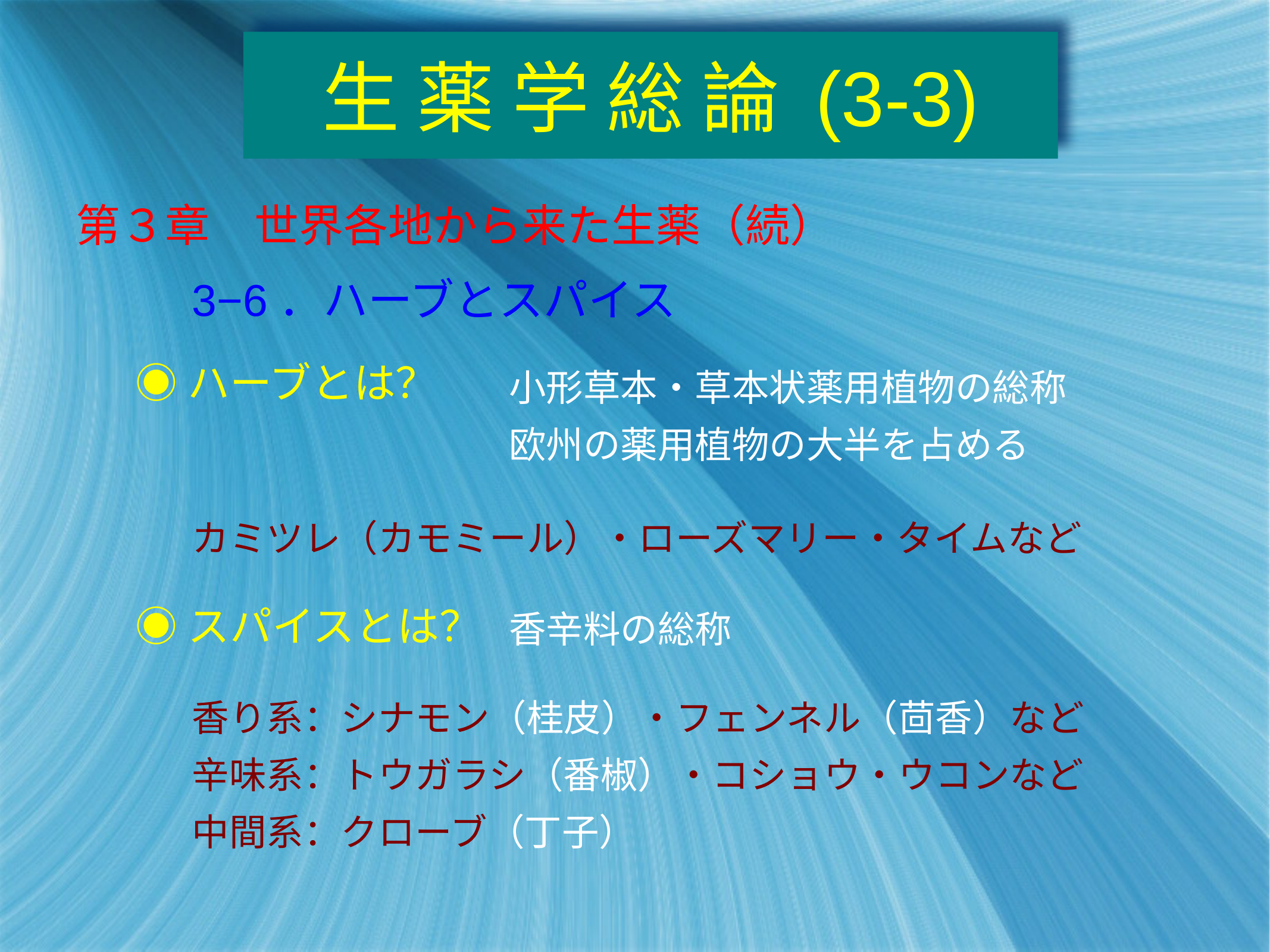

# 生 薬 学 総 論 (3-3)
第３章　世界各地から来た生薬（続）
3−6．ハーブとスパイス
◉ハーブとは？
小形草本・草本状薬用植物の総称
欧州の薬用植物の大半を占める
カミツレ（カモミール）・ローズマリー・タイムなど
◉スパイスとは？
香辛料の総称
香り系：シナモン（桂皮）・フェンネル（茴香）など
辛味系：トウガラシ（番椒）・コショウ・ウコンなど
中間系：クローブ（丁子）